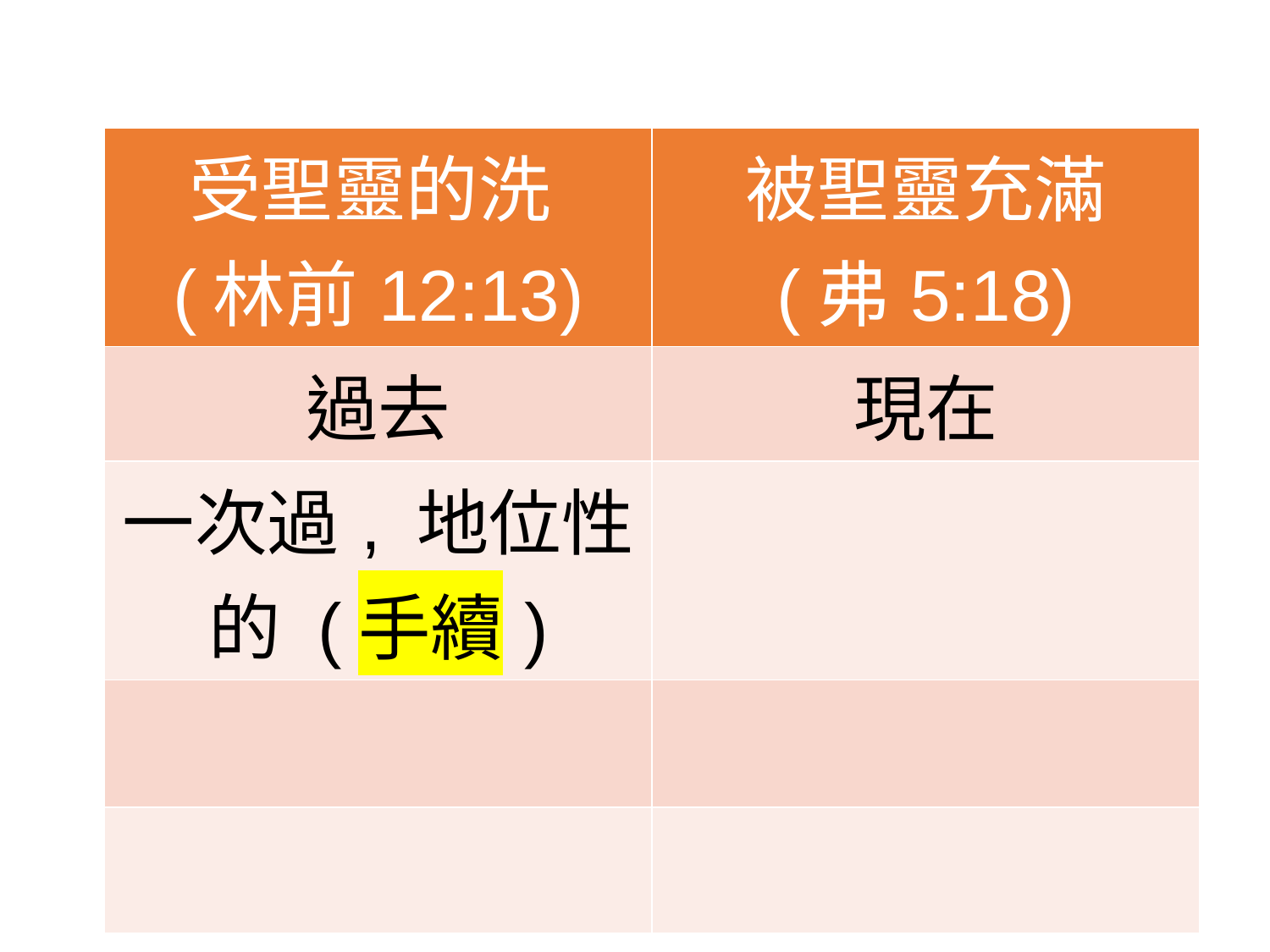

| 受聖靈的洗 (林前12:13) | 被聖靈充滿 (弗5:18) |
| --- | --- |
| 過去 | 現在 |
| 一次過, 地位性的 (手續) |  |
|  |  |
|  |  |